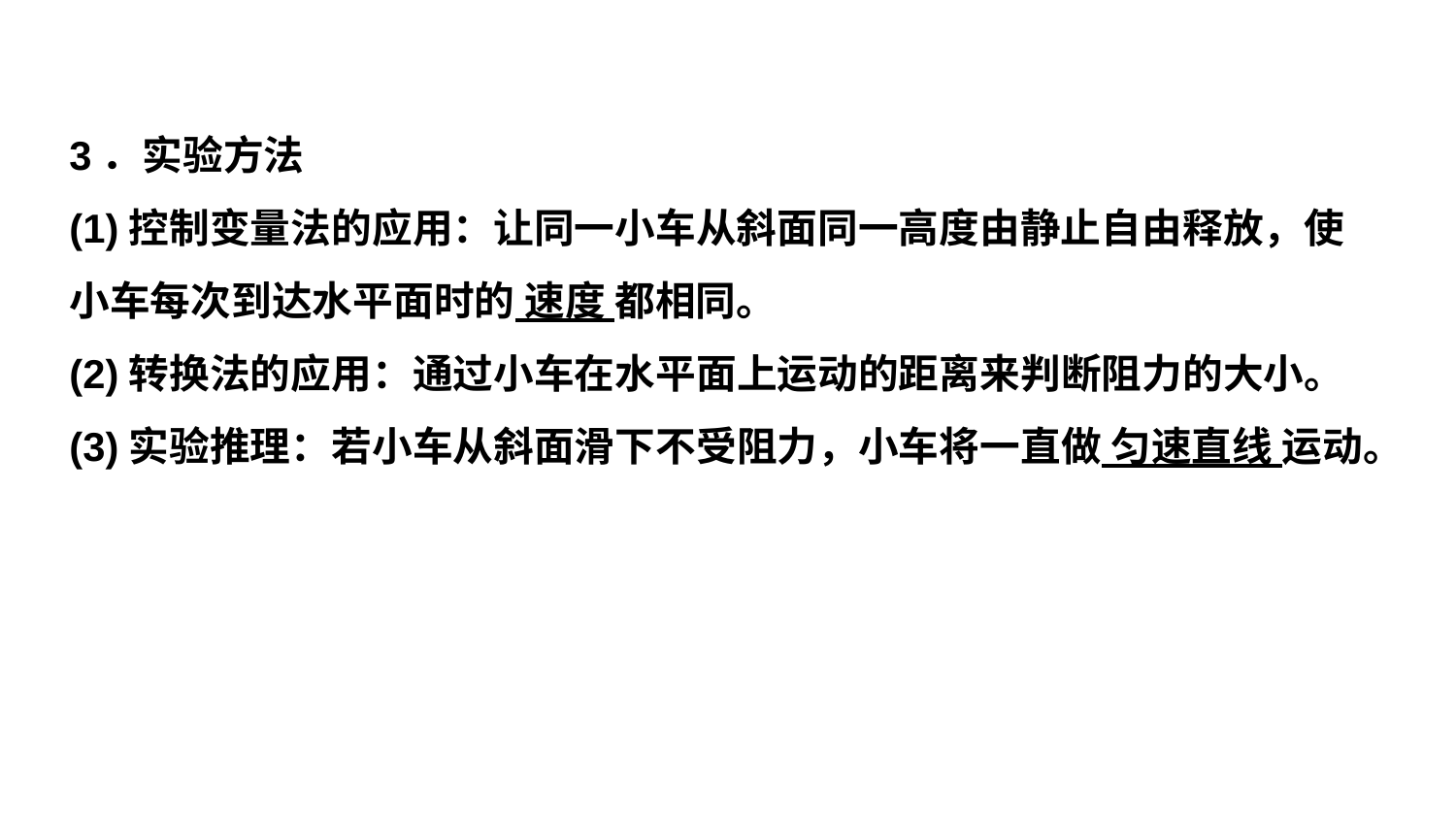

3．实验方法
(1)控制变量法的应用：让同一小车从斜面同一高度由静止自由释放，使小车每次到达水平面时的 速度 都相同。
(2)转换法的应用：通过小车在水平面上运动的距离来判断阻力的大小。
(3)实验推理：若小车从斜面滑下不受阻力，小车将一直做 匀速直线 运动。